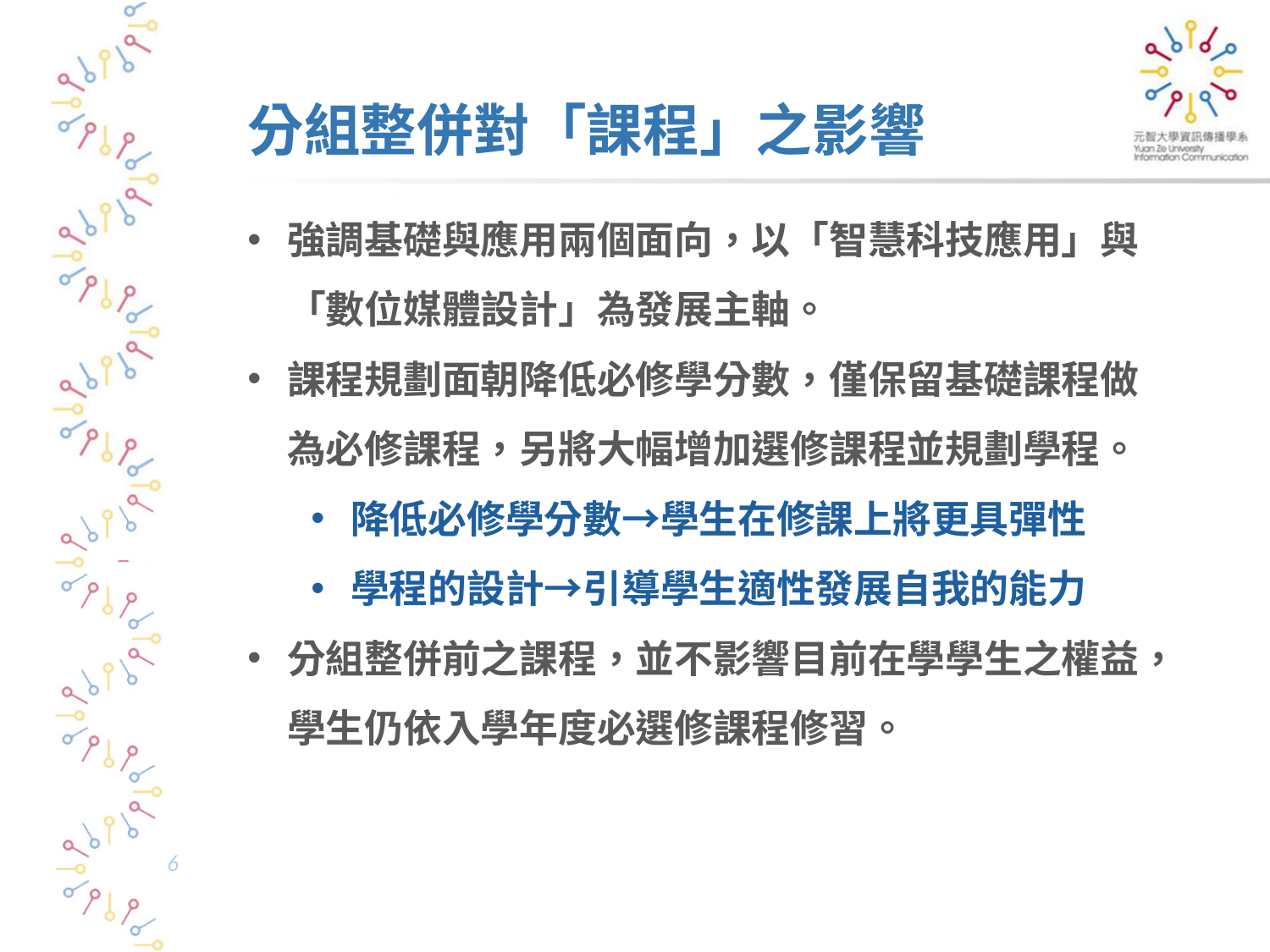

分組整併對「課程」之影響
強調基礎與應用兩個面向，以「智慧科技應用」與「數位媒體設計」為發展主軸。
課程規劃面朝降低必修學分數，僅保留基礎課程做為必修課程，另將大幅增加選修課程並規劃學程。
降低必修學分數→學生在修課上將更具彈性
學程的設計→引導學生適性發展自我的能力
分組整併前之課程，並不影響目前在學學生之權益，學生仍依入學年度必選修課程修習。
6